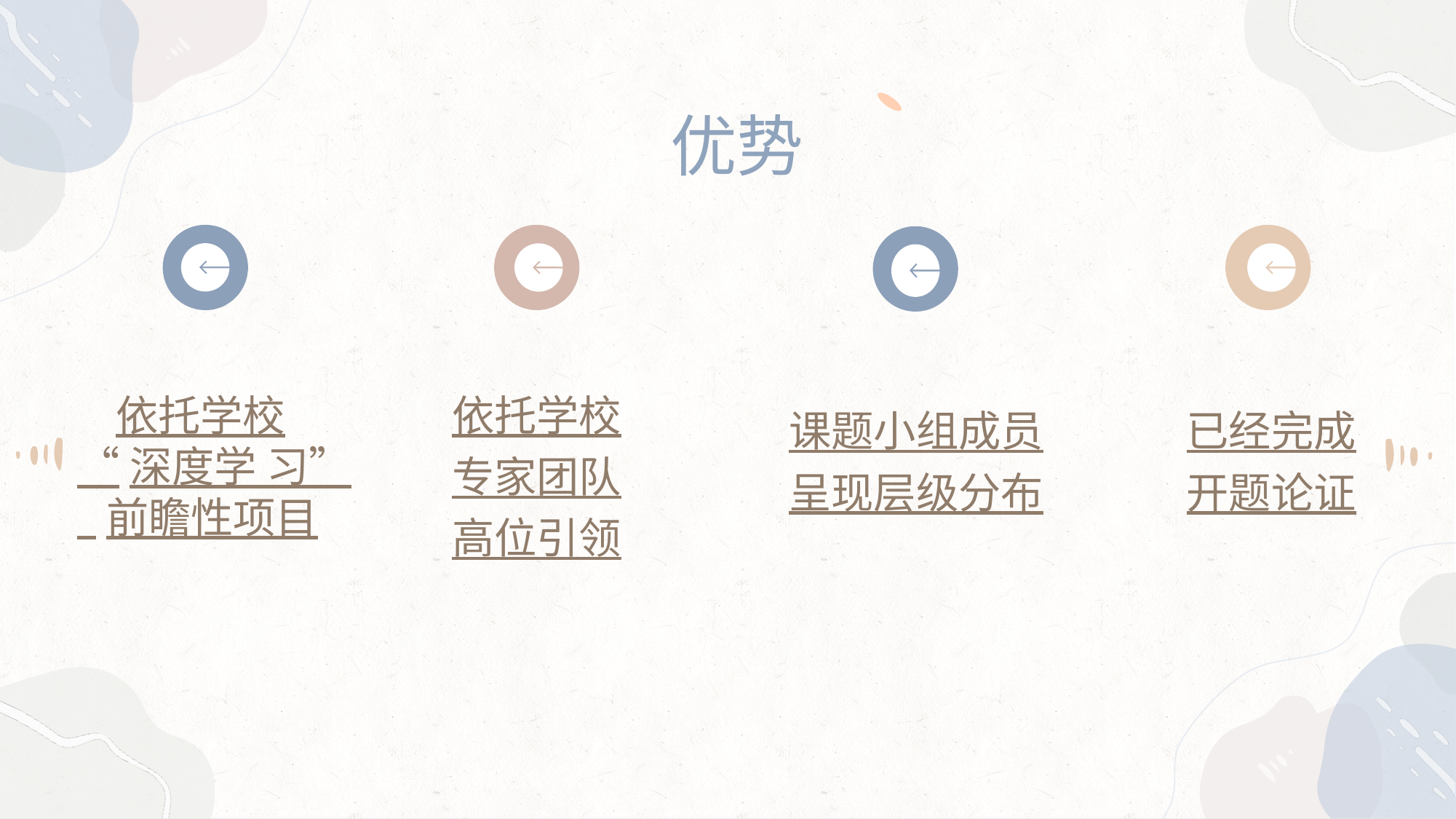

优势

   依托学校
“深度学 习”
  前瞻性项目
依托学校
专家团队
高位引领
课题小组成员
呈现层级分布
已经完成
开题论证